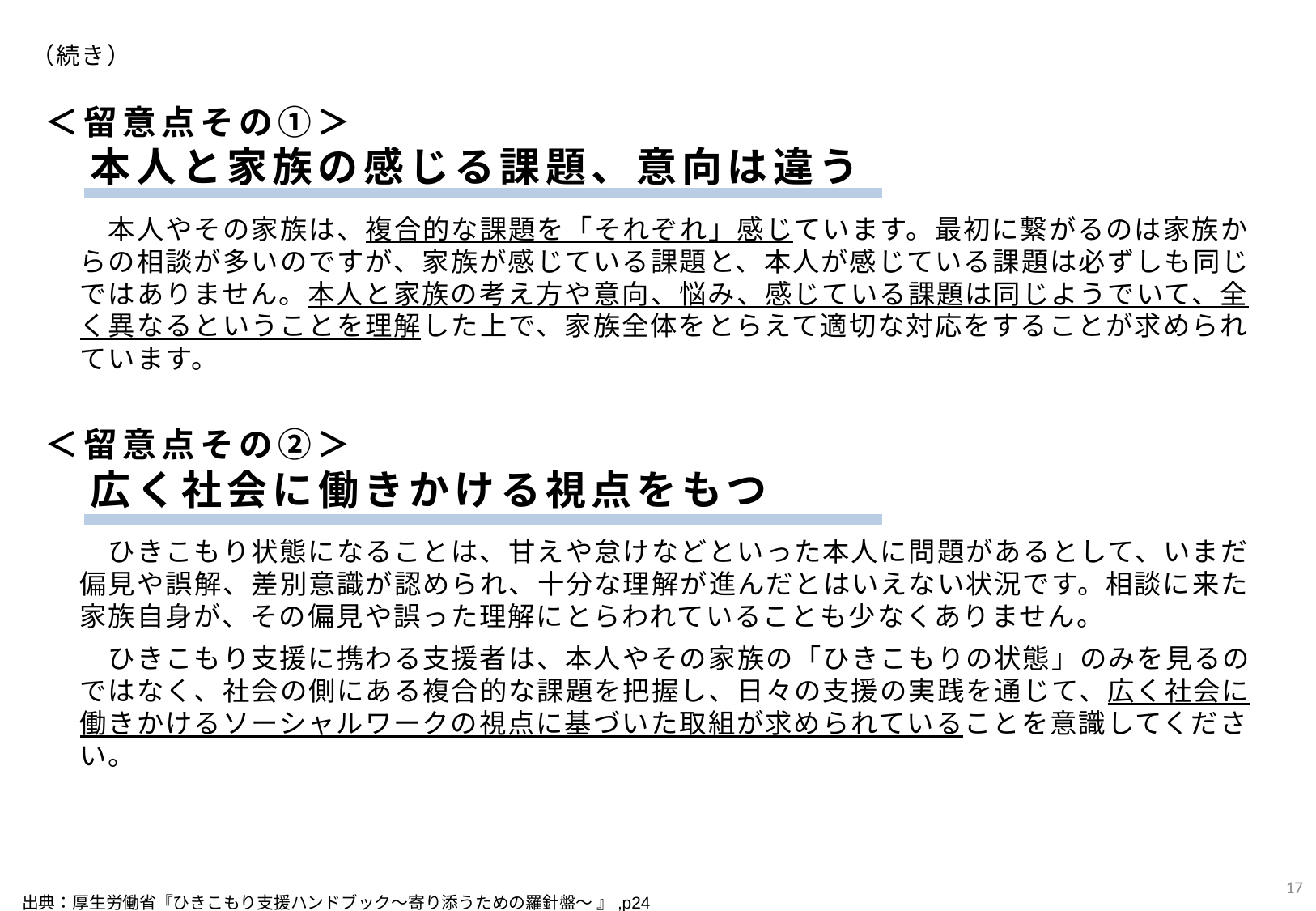

（続き）
＜留意点その①＞
　本人と家族の感じる課題、意向は違う
　本人やその家族は、複合的な課題を「それぞれ」感じています。最初に繋がるのは家族からの相談が多いのですが、家族が感じている課題と、本人が感じている課題は必ずしも同じではありません。本人と家族の考え方や意向、悩み、感じている課題は同じようでいて、全く異なるということを理解した上で、家族全体をとらえて適切な対応をすることが求められています。
＜留意点その②＞
　広く社会に働きかける視点をもつ
　ひきこもり状態になることは、甘えや怠けなどといった本人に問題があるとして、いまだ偏見や誤解、差別意識が認められ、十分な理解が進んだとはいえない状況です。相談に来た家族自身が、その偏見や誤った理解にとらわれていることも少なくありません。
　ひきこもり支援に携わる支援者は、本人やその家族の「ひきこもりの状態」のみを見るのではなく、社会の側にある複合的な課題を把握し、日々の支援の実践を通じて、広く社会に働きかけるソーシャルワークの視点に基づいた取組が求められていることを意識してください。
17
出典：厚生労働省『ひきこもり支援ハンドブック～寄り添うための羅針盤～ 』,p24